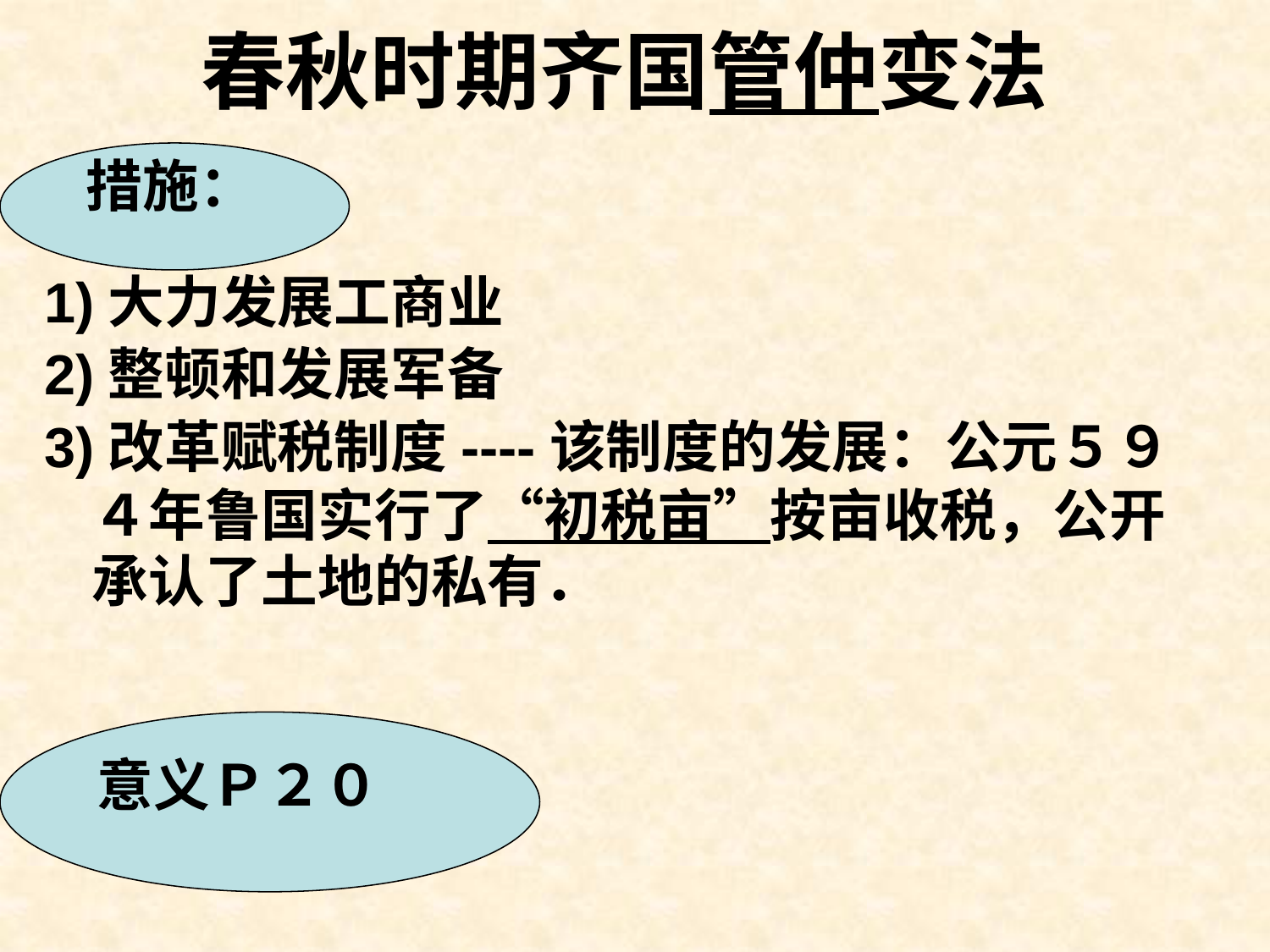

# 春秋时期齐国管仲变法

措施：
1)大力发展工商业
2)整顿和发展军备
3)改革赋税制度----该制度的发展：公元５９４年鲁国实行了“初税亩”按亩收税，公开承认了土地的私有．

意义Ｐ２０